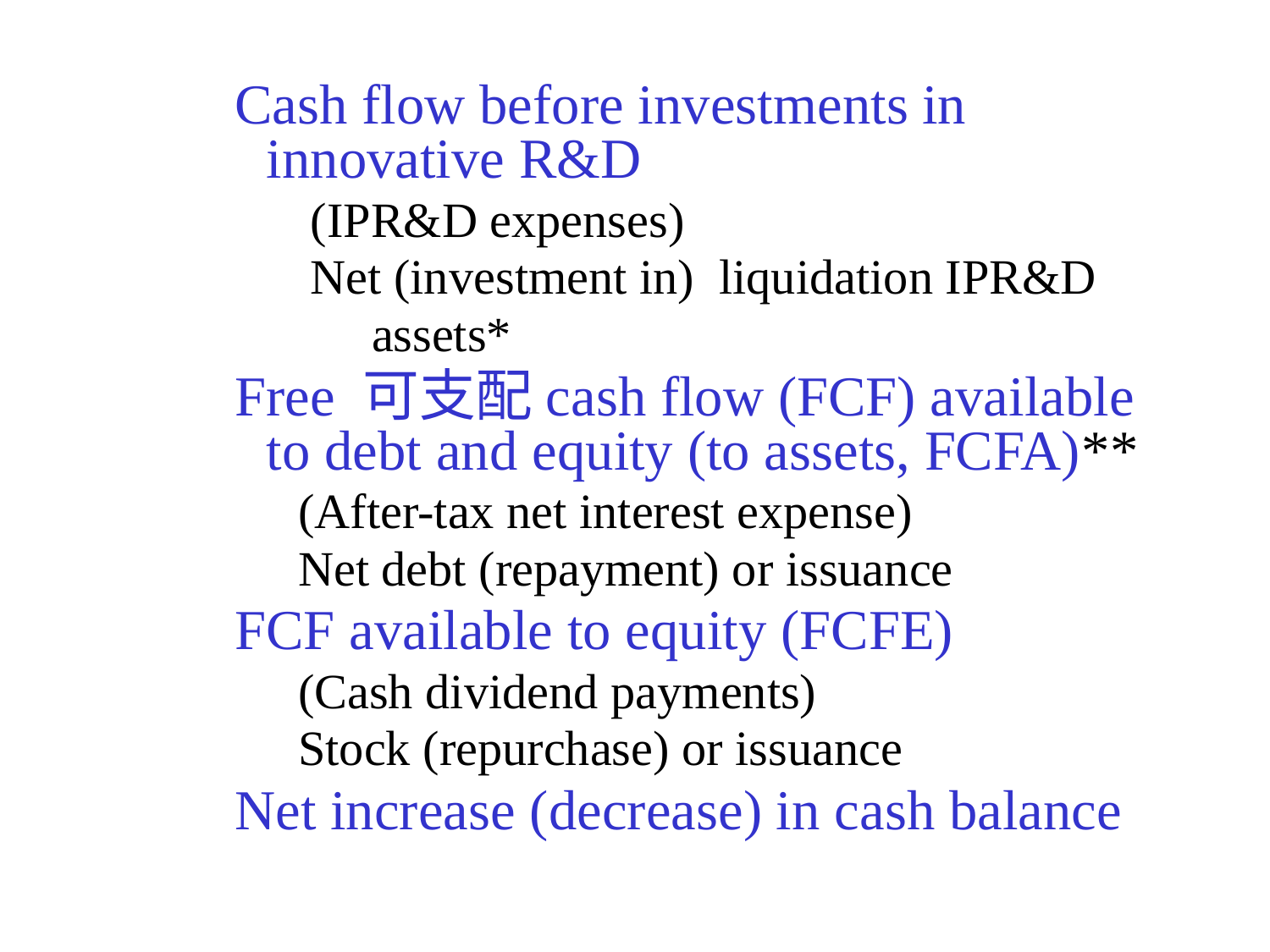

Cash flow before investments in innovative R&D
 (IPR&D expenses)
 Net (investment in)  liquidation IPR&D
      assets*
Free 可支配cash flow (FCF) available to debt and equity (to assets, FCFA)**
(After-tax net interest expense)
Net debt (repayment) or issuance
FCF available to equity (FCFE)
(Cash dividend payments)
Stock (repurchase) or issuance
Net increase (decrease) in cash balance